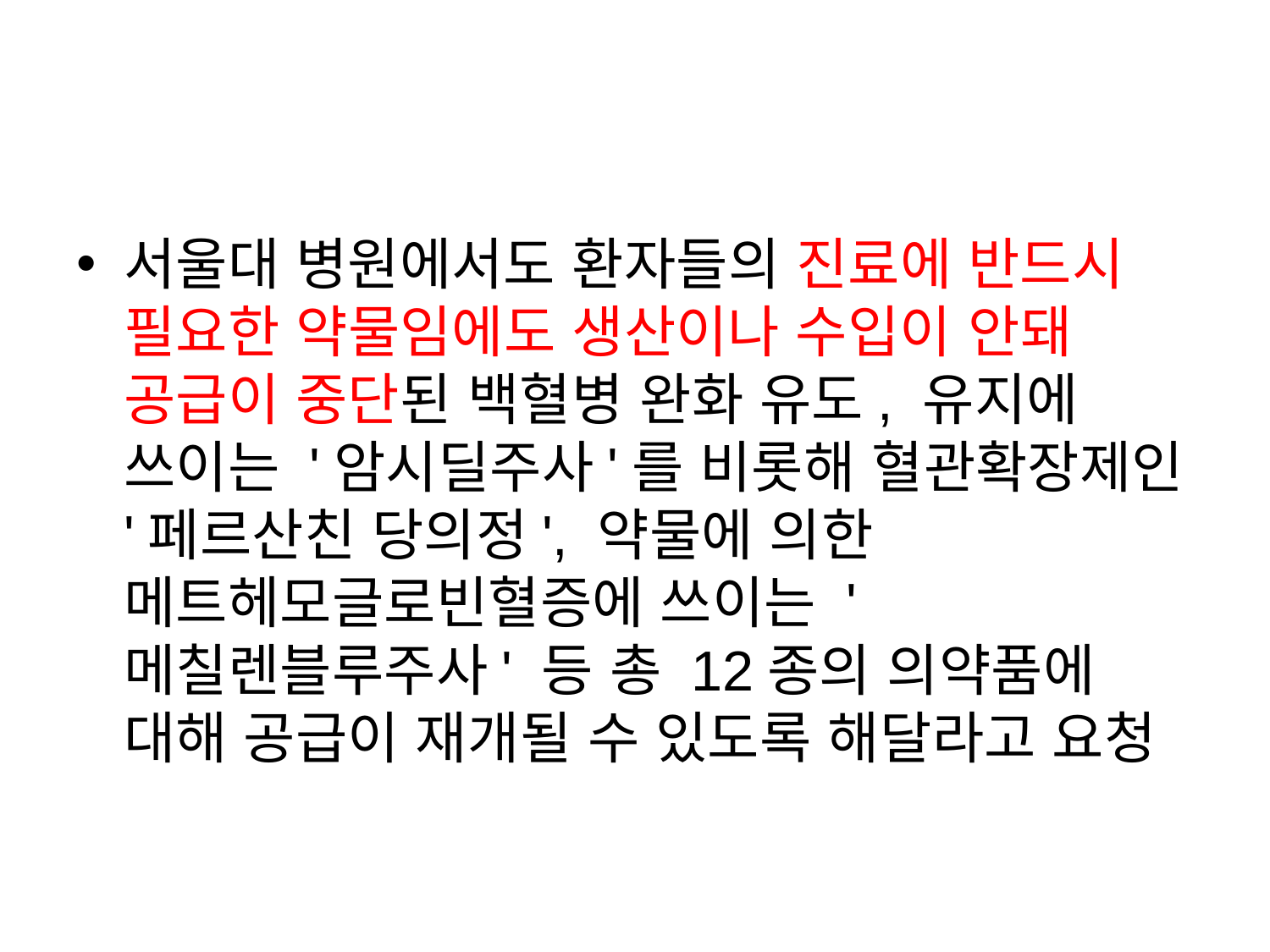

#
서울대 병원에서도 환자들의 진료에 반드시 필요한 약물임에도 생산이나 수입이 안돼 공급이 중단된 백혈병 완화 유도, 유지에 쓰이는 '암시딜주사'를 비롯해 혈관확장제인 '페르산친 당의정', 약물에 의한 메트헤모글로빈혈증에 쓰이는 '메칠렌블루주사' 등 총 12종의 의약품에 대해 공급이 재개될 수 있도록 해달라고 요청